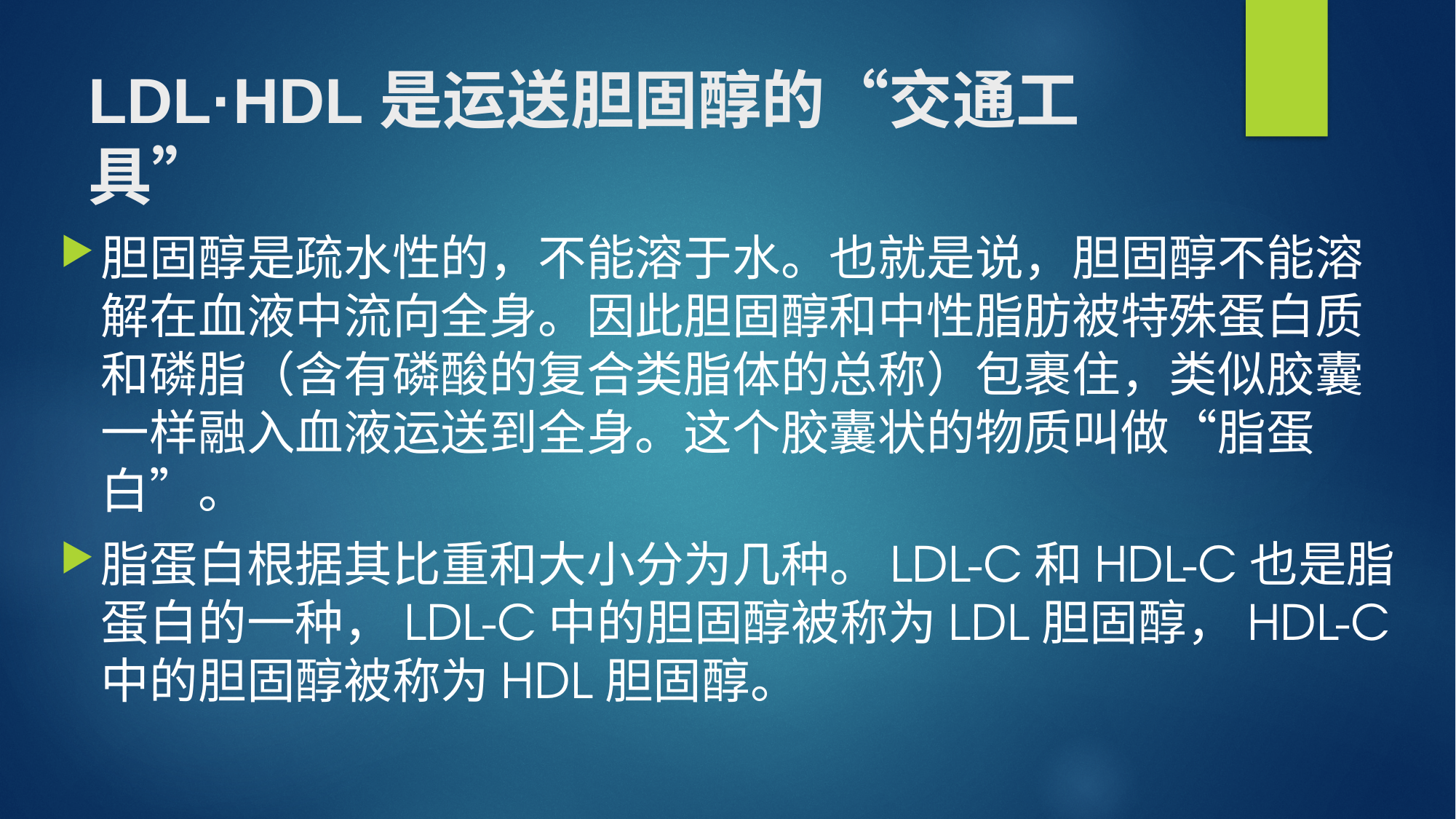

# LDL·HDL是运送胆固醇的“交通工具”
胆固醇是疏水性的，不能溶于水。也就是说，胆固醇不能溶解在血液中流向全身。因此胆固醇和中性脂肪被特殊蛋白质和磷脂（含有磷酸的复合类脂体的总称）包裹住，类似胶囊一样融入血液运送到全身。这个胶囊状的物质叫做“脂蛋白”。
脂蛋白根据其比重和大小分为几种。LDL-C和HDL-C也是脂蛋白的一种，LDL-C中的胆固醇被称为LDL胆固醇，HDL-C中的胆固醇被称为HDL胆固醇。